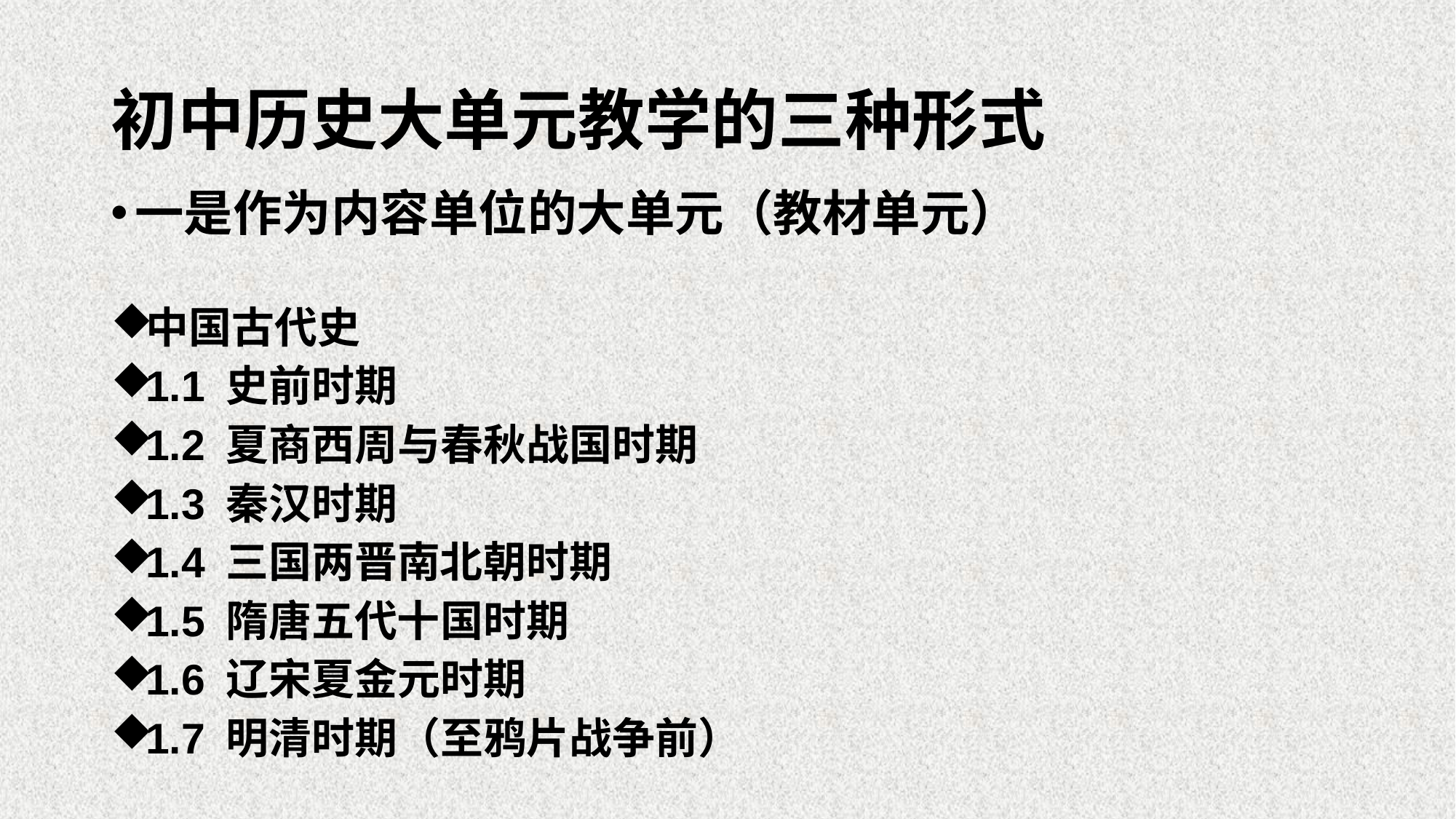

# 初中历史大单元教学的三种形式
一是作为内容单位的大单元（教材单元）

中国古代史
1.1 史前时期
1.2 夏商西周与春秋战国时期
1.3 秦汉时期
1.4 三国两晋南北朝时期
1.5 隋唐五代十国时期
1.6 辽宋夏金元时期
1.7 明清时期（至鸦片战争前）